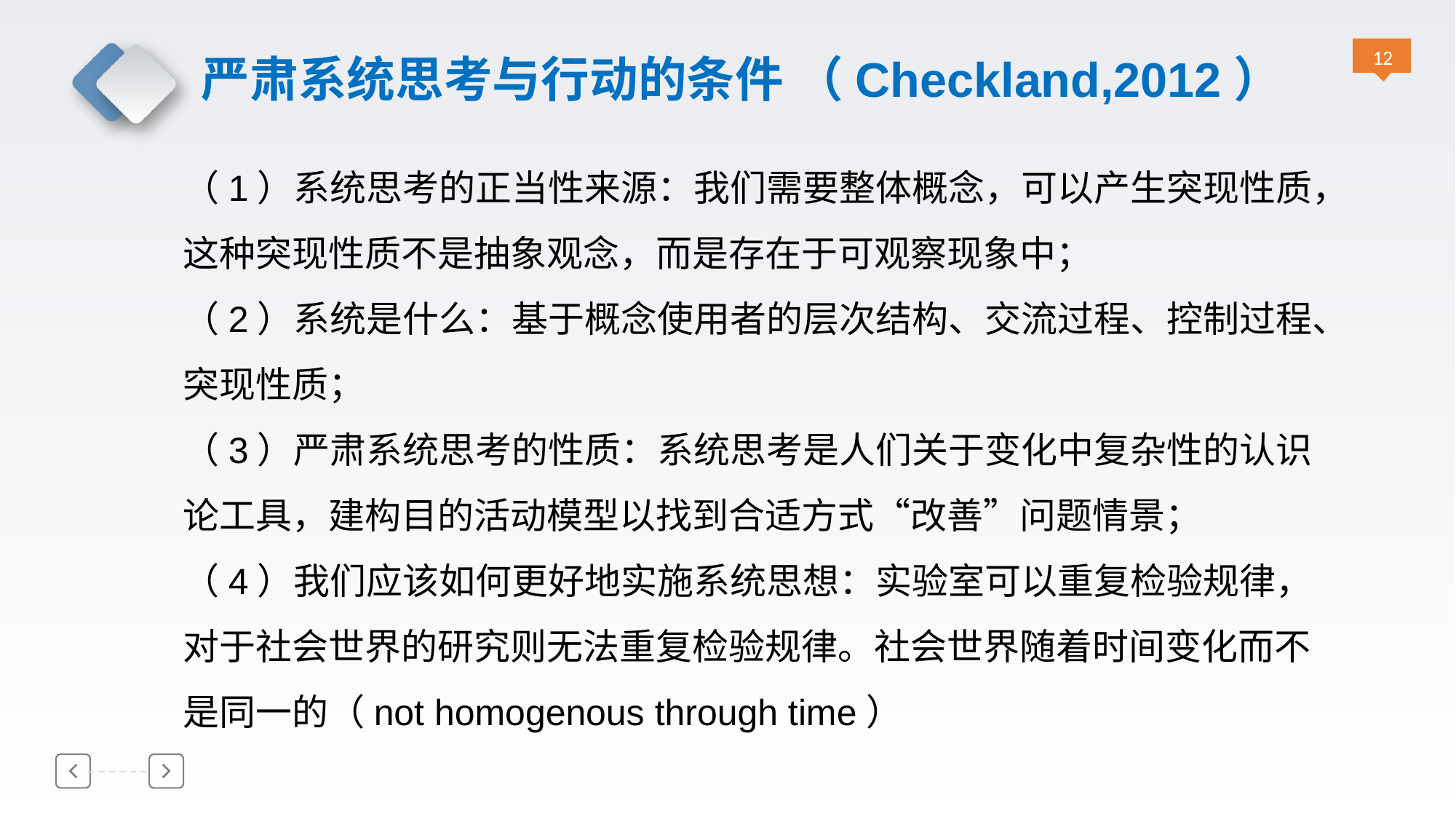

严肃系统思考与行动的条件 （Checkland,2012）
（1）系统思考的正当性来源：我们需要整体概念，可以产生突现性质，这种突现性质不是抽象观念，而是存在于可观察现象中；
（2）系统是什么：基于概念使用者的层次结构、交流过程、控制过程、突现性质；
（3）严肃系统思考的性质：系统思考是人们关于变化中复杂性的认识论工具，建构目的活动模型以找到合适方式“改善”问题情景；
（4）我们应该如何更好地实施系统思想：实验室可以重复检验规律，对于社会世界的研究则无法重复检验规律。社会世界随着时间变化而不是同一的（not homogenous through time）